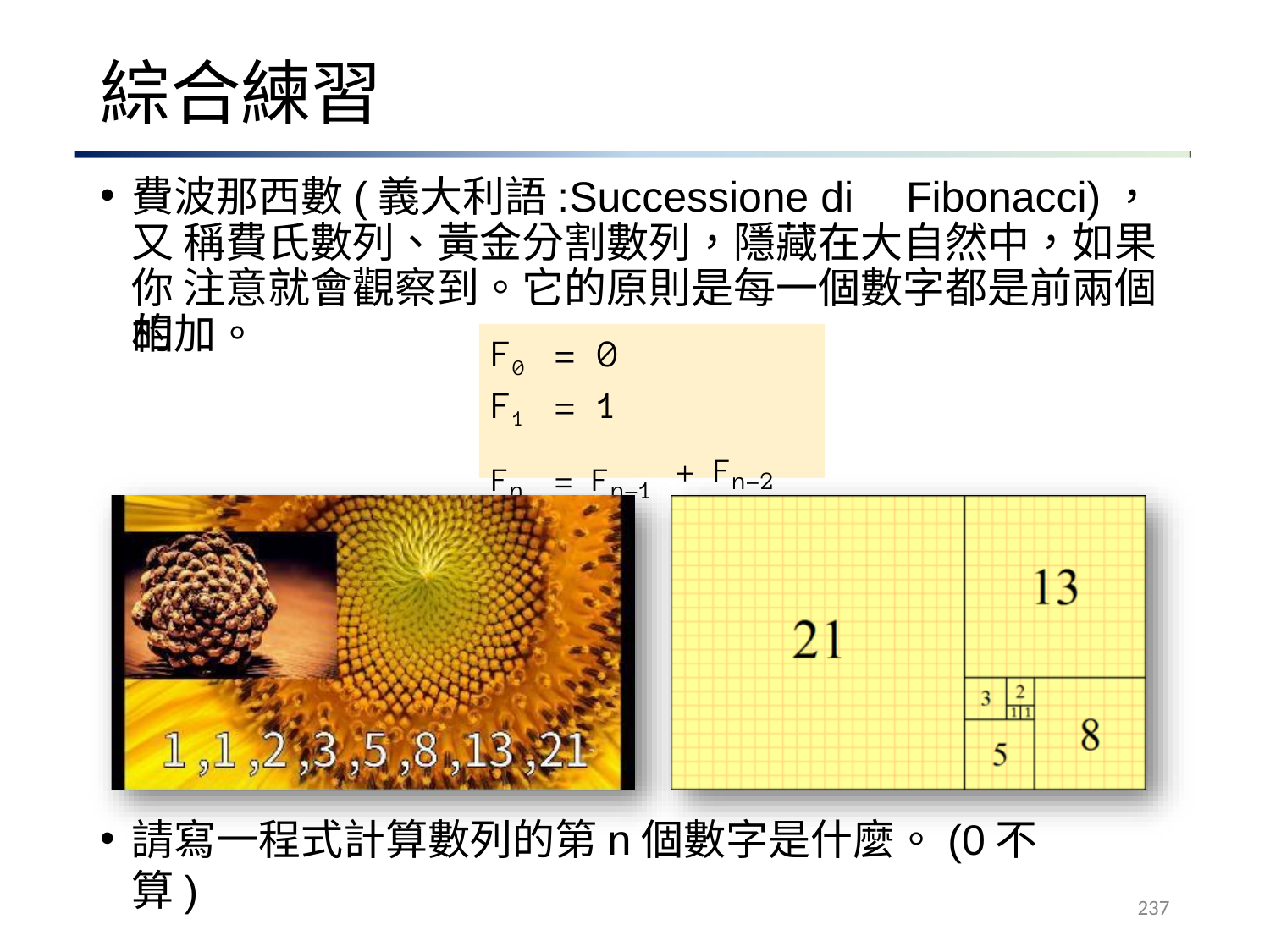

# 綜合練習
費波那西數(義大利語:Successione di	Fibonacci)，又 稱費氏數列、黃金分割數列，隱藏在大自然中，如果你 注意就會觀察到。它的原則是每一個數字都是前兩個的
相加。

F0	= 0
F1	= 1
Fn	= Fn-1
+ Fn-2

請寫一程式計算數列的第n個數字是什麼。(0不算)
237